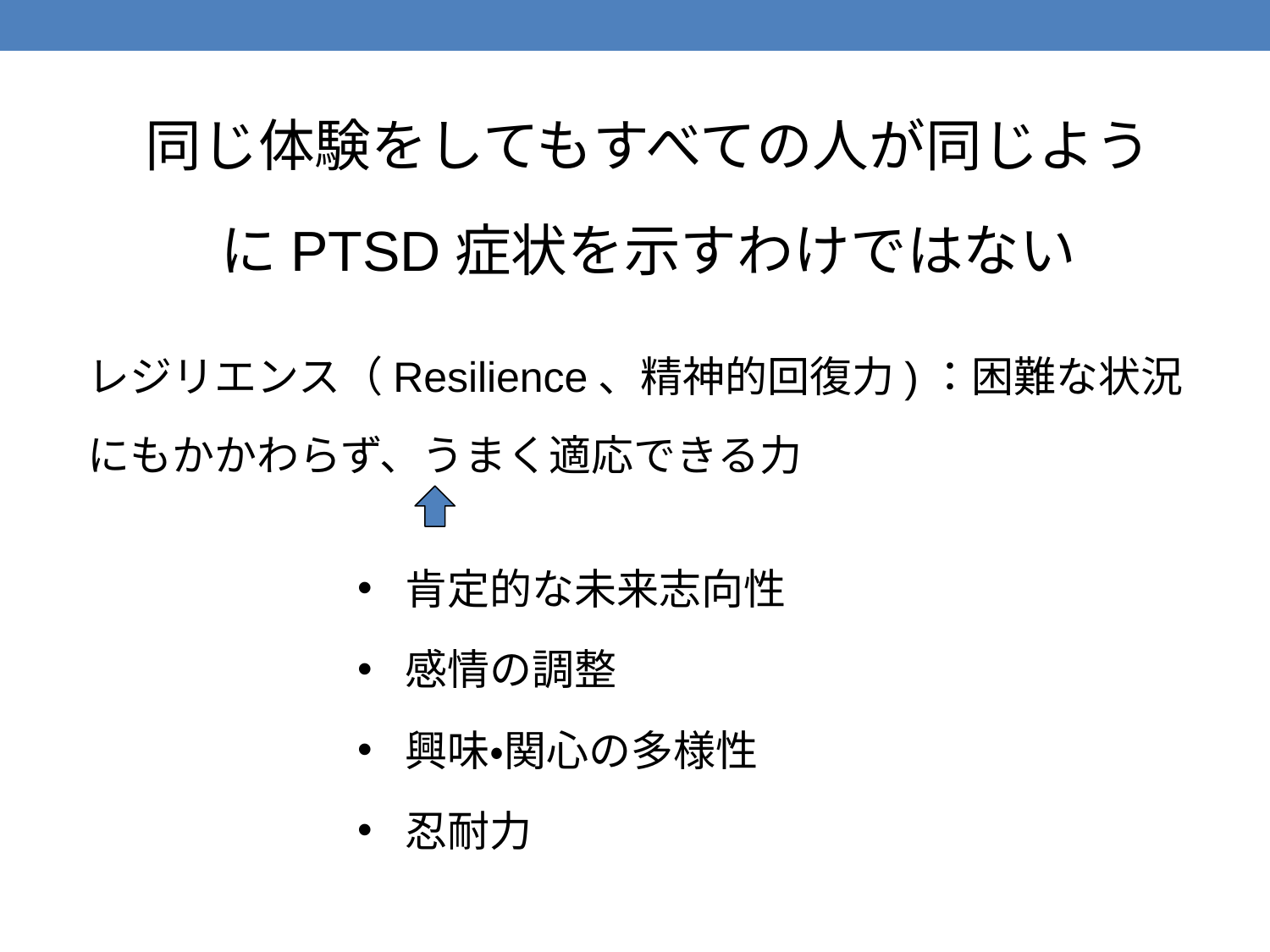

同じ体験をしてもすべての人が同じようにPTSD症状を示すわけではない
レジリエンス（Resilience、精神的回復力)：困難な状況にもかかわらず、うまく適応できる力

肯定的な未来志向性
感情の調整
興味・関心の多様性
忍耐力